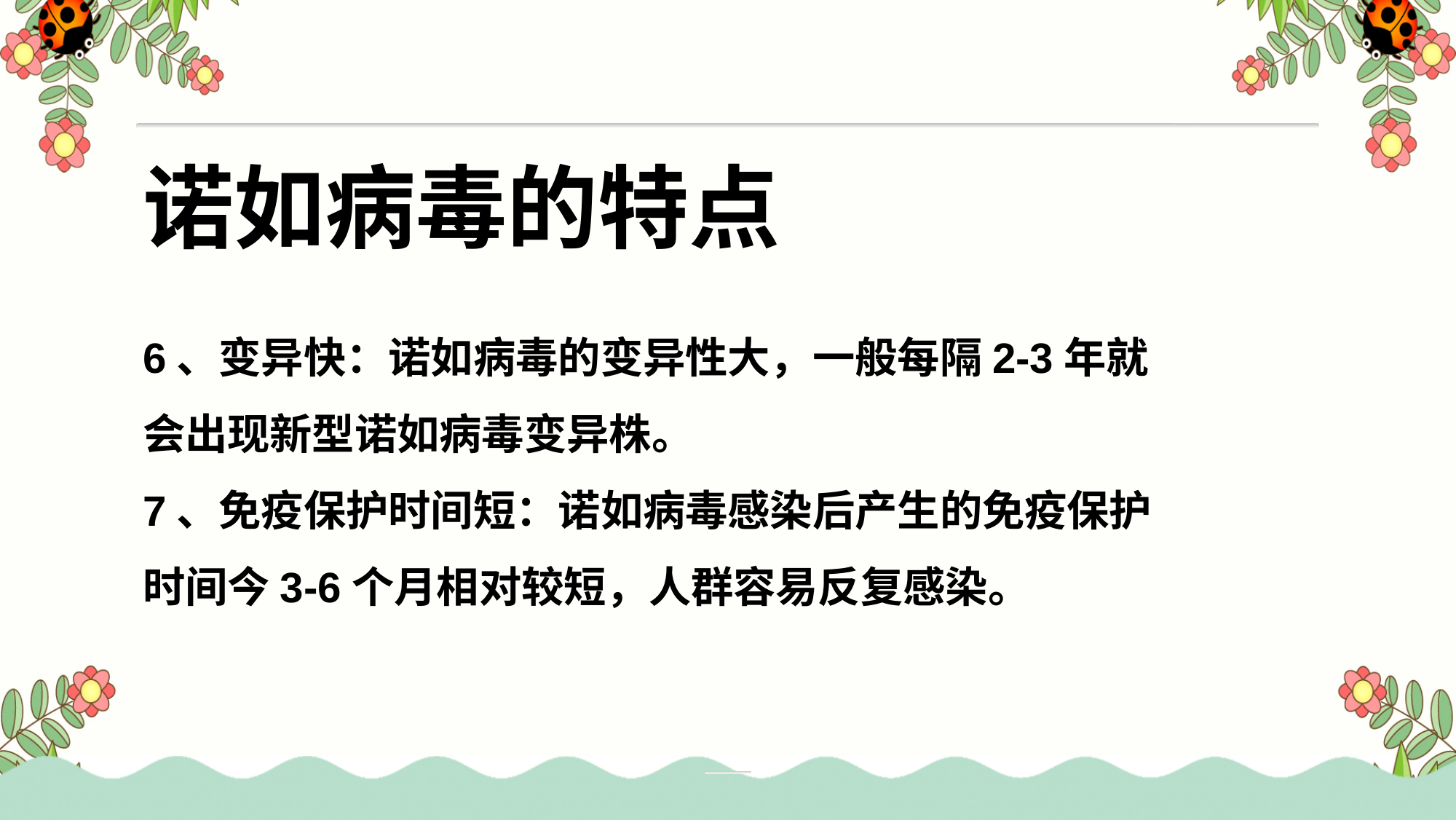

行业PPT模板http://www.1ppt.com/hangye/
诺如病毒的特点
6、变异快：诺如病毒的变异性大，一般每隔2-3年就会出现新型诺如病毒变异株。
7、免疫保护时间短：诺如病毒感染后产生的免疫保护时间今3-6个月相对较短，人群容易反复感染。